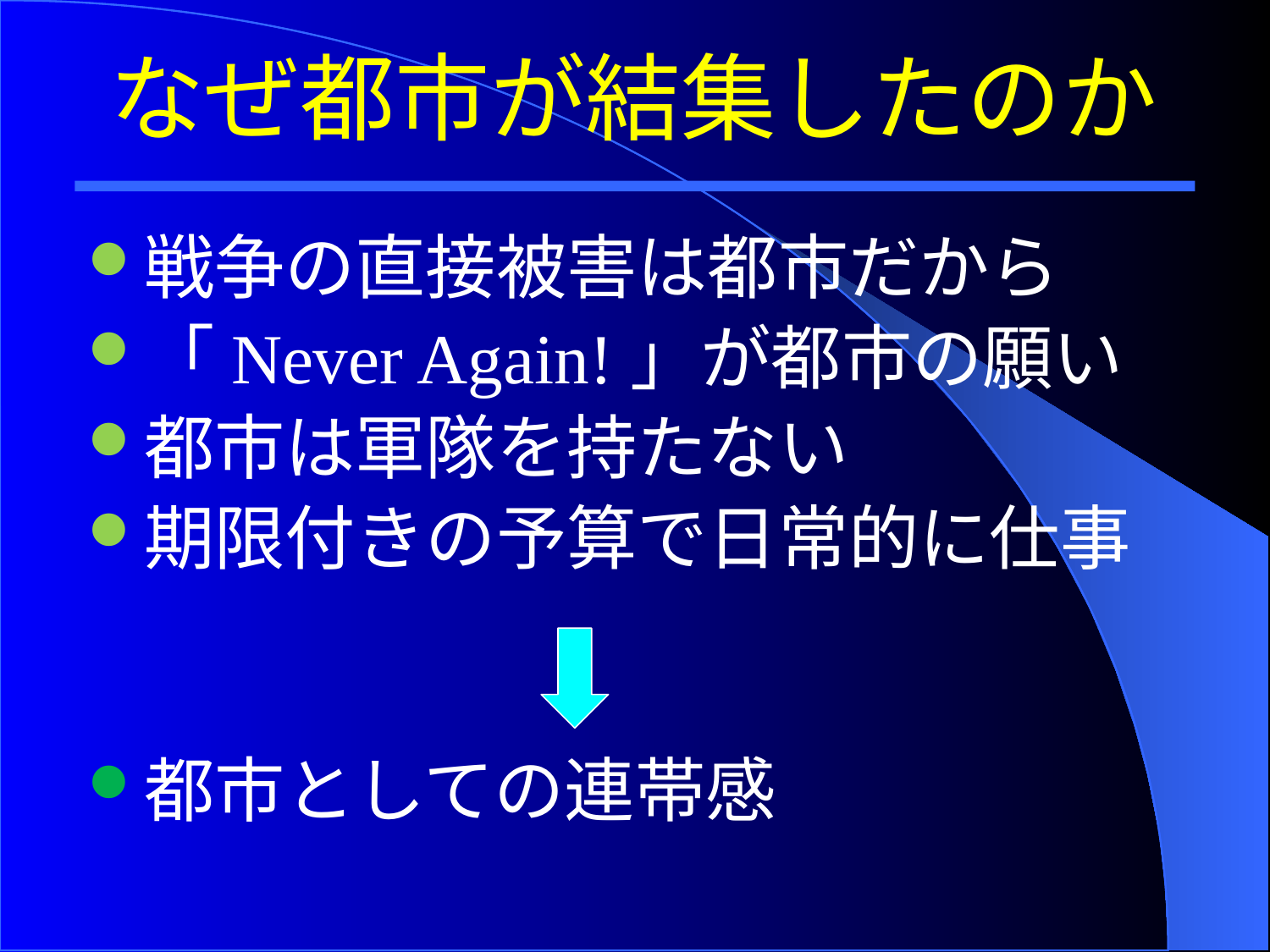

# なぜ都市が結集したのか

戦争の直接被害は都市だから
「Never Again!」が都市の願い
都市は軍隊を持たない
期限付きの予算で日常的に仕事

都市としての連帯感